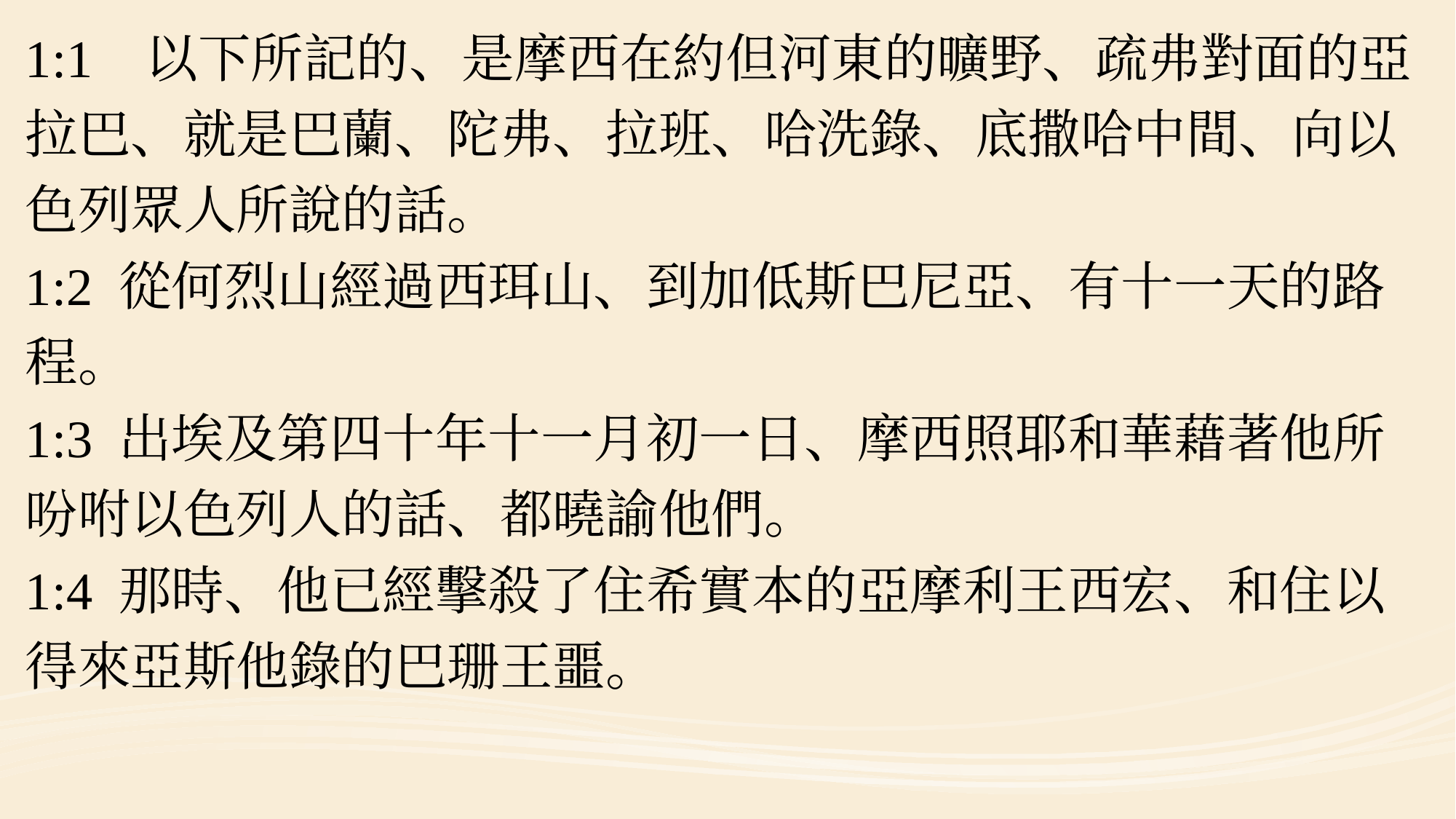

#
1:1   以下所記的、是摩西在約但河東的曠野、疏弗對面的亞拉巴、就是巴蘭、陀弗、拉班、哈洗錄、底撒哈中間、向以色列眾人所說的話。
1:2 從何烈山經過西珥山、到加低斯巴尼亞、有十一天的路程。
1:3 出埃及第四十年十一月初一日、摩西照耶和華藉著他所吩咐以色列人的話、都曉諭他們。
1:4 那時、他已經擊殺了住希實本的亞摩利王西宏、和住以得來亞斯他錄的巴珊王噩。
2